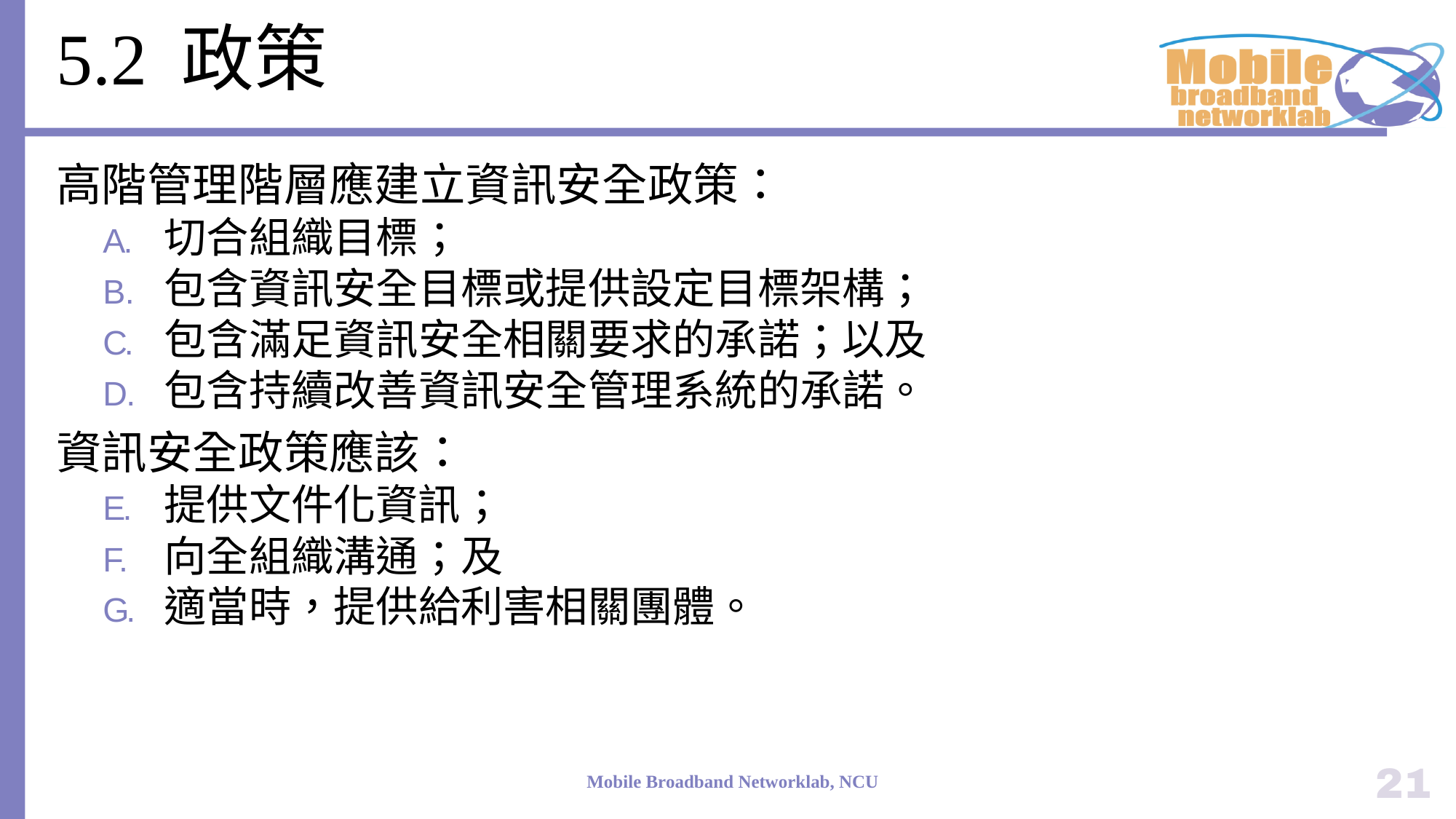

# 5.2 政策
高階管理階層應建立資訊安全政策：
切合組織目標；
包含資訊安全目標或提供設定目標架構；
包含滿足資訊安全相關要求的承諾；以及
包含持續改善資訊安全管理系統的承諾。
資訊安全政策應該：
提供文件化資訊；
向全組織溝通；及
適當時，提供給利害相關團體。

21